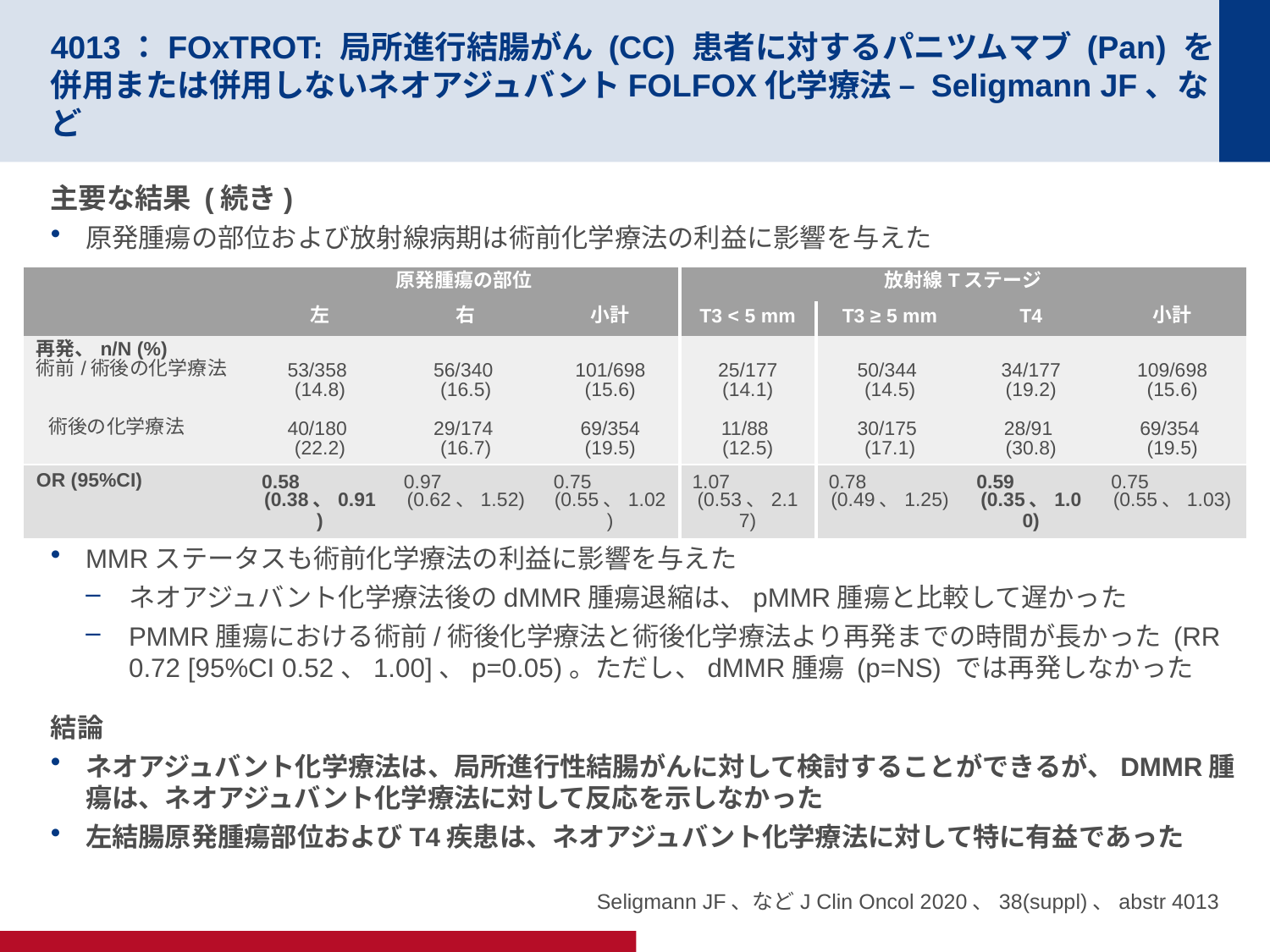

# 4013：FOxTROT: 局所進行結腸がん (CC) 患者に対するパニツムマブ (Pan) を併用または併用しないネオアジュバントFOLFOX化学療法 – Seligmann JF、など
主要な結果 (続き)
原発腫瘍の部位および放射線病期は術前化学療法の利益に影響を与えた

MMRステータスも術前化学療法の利益に影響を与えた
ネオアジュバント化学療法後のdMMR腫瘍退縮は、pMMR腫瘍と比較して遅かった
PMMR腫瘍における術前/術後化学療法と術後化学療法より再発までの時間が長かった (RR 0.72 [95%CI 0.52、1.00]、p=0.05)。ただし、dMMR腫瘍 (p=NS) では再発しなかった
結論
ネオアジュバント化学療法は、局所進行性結腸がんに対して検討することができるが、DMMR腫瘍は、ネオアジュバント化学療法に対して反応を示しなかった
左結腸原発腫瘍部位およびT4疾患は、ネオアジュバント化学療法に対して特に有益であった
|  | 原発腫瘍の部位 |  |  | 放射線Tステージ |  |  |  |
| --- | --- | --- | --- | --- | --- | --- | --- |
|  | 左 | 右 | 小計 | T3 < 5 mm | T3 ≥ 5 mm | T4 | 小計 |
| 再発、n/N (%) 術前/術後の化学療法 術後の化学療法 | 53/358 (14.8) 40/180 (22.2) | 56/340 (16.5) 29/174 (16.7) | 101/698 (15.6) 69/354 (19.5) | 25/177 (14.1) 11/88 (12.5) | 50/344 (14.5) 30/175 (17.1) | 34/177 (19.2) 28/91 (30.8) | 109/698 (15.6) 69/354 (19.5) |
| OR (95%CI) | 0.58 (0.38、0.91) | 0.97 (0.62、1.52) | 0.75 (0.55、1.02) | 1.07 (0.53、2.17) | 0.78 (0.49、1.25) | 0.59 (0.35、1.00) | 0.75 (0.55、1.03) |
Seligmann JF、などJ Clin Oncol 2020、38(suppl)、abstr 4013